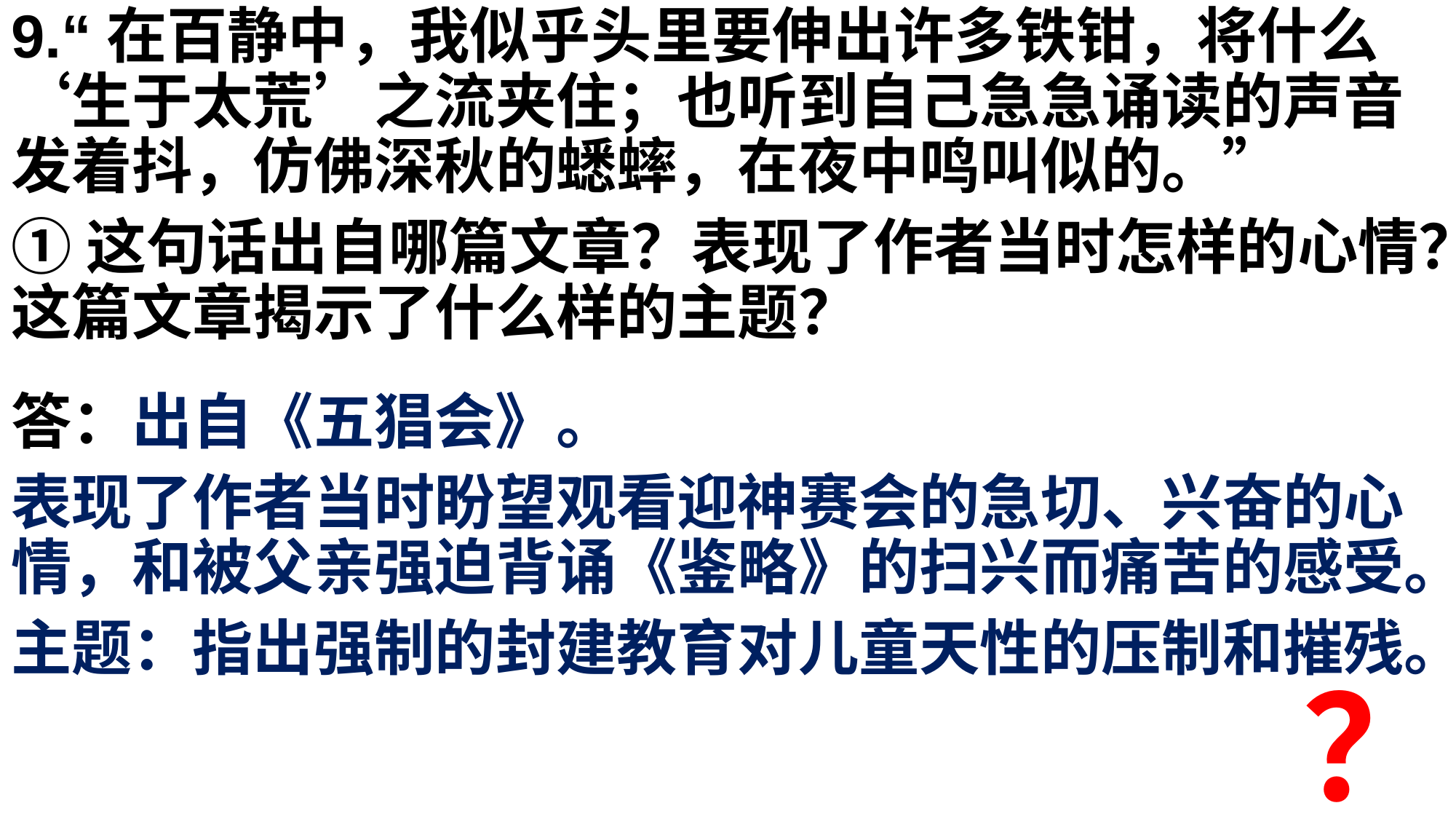

9.“在百静中，我似乎头里要伸出许多铁钳，将什么‘生于太荒’之流夹住；也听到自己急急诵读的声音发着抖，仿佛深秋的蟋蟀，在夜中鸣叫似的。”
①这句话出自哪篇文章？表现了作者当时怎样的心情？这篇文章揭示了什么样的主题？

答：出自《五猖会》。
表现了作者当时盼望观看迎神赛会的急切、兴奋的心情，和被父亲强迫背诵《鉴略》的扫兴而痛苦的感受。
主题：指出强制的封建教育对儿童天性的压制和摧残。
？